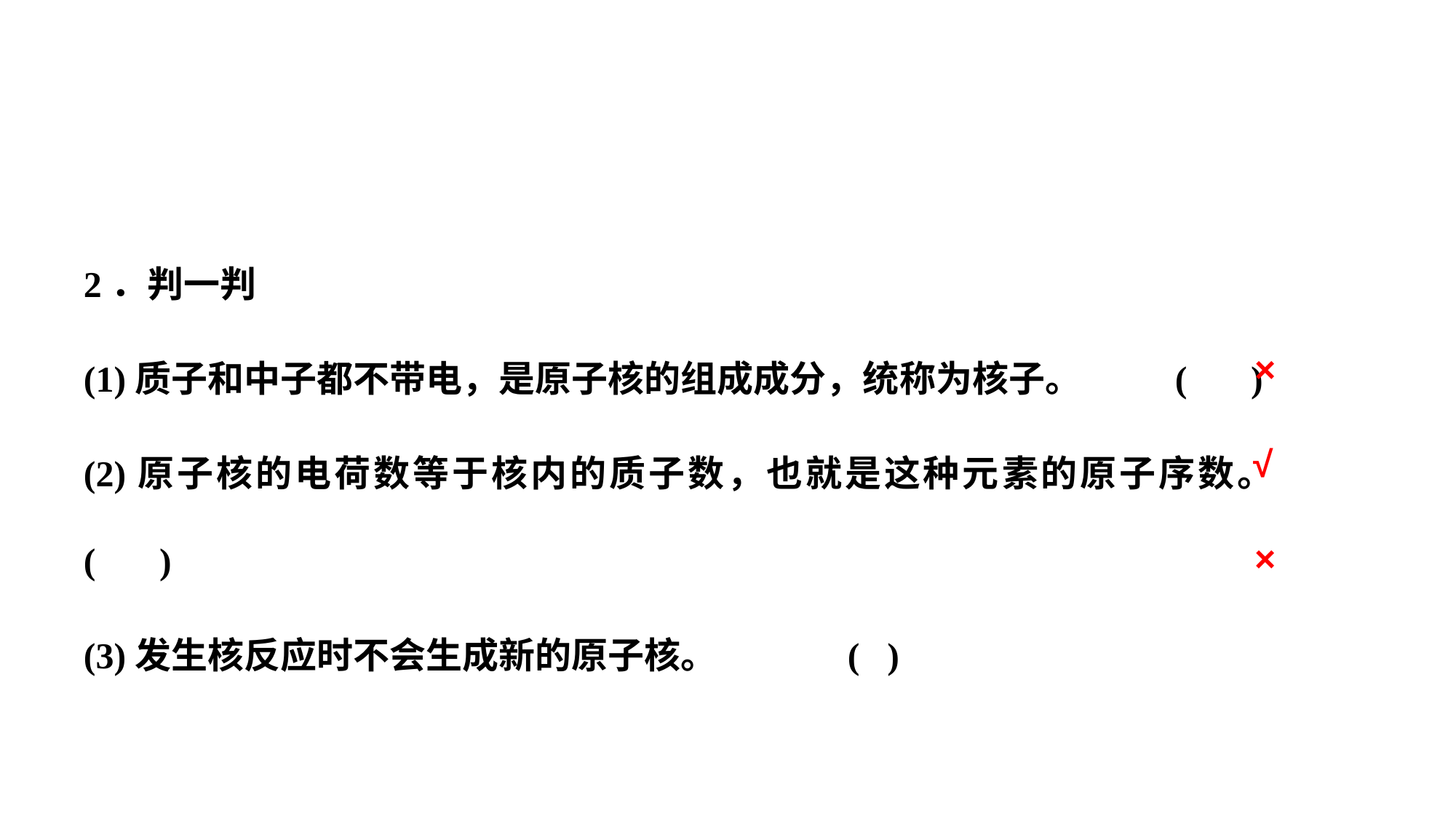

2．判一判
(1)质子和中子都不带电，是原子核的组成成分，统称为核子。	(       )
(2)原子核的电荷数等于核内的质子数，也就是这种元素的原子序数。	(       )
(3)发生核反应时不会生成新的原子核。		(   )

×
√
×